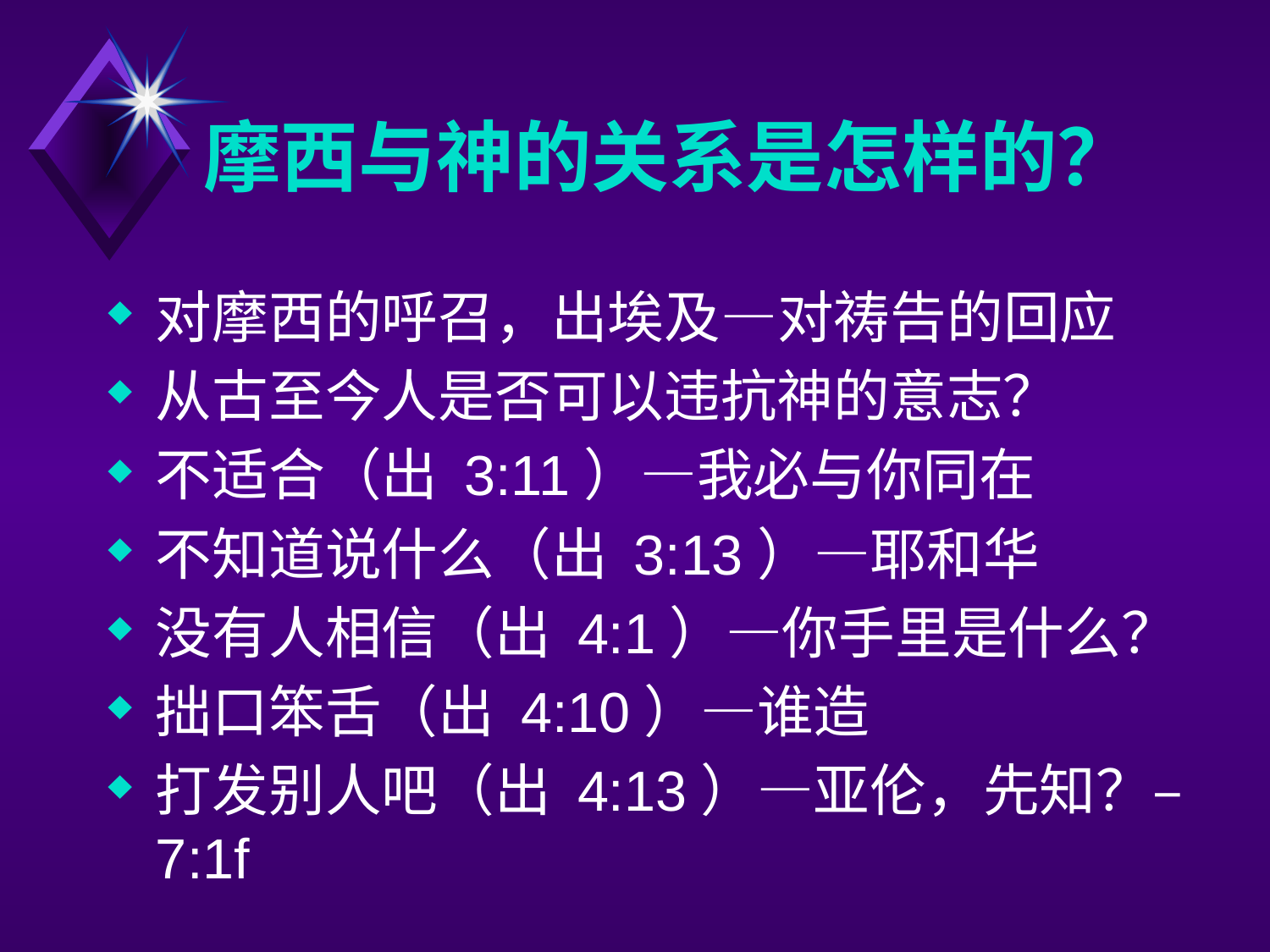

# 摩西与神的关系是怎样的？
对摩西的呼召，出埃及—对祷告的回应
从古至今人是否可以违抗神的意志？
不适合（出 3:11）—我必与你同在
不知道说什么（出 3:13）—耶和华
没有人相信（出 4:1）—你手里是什么？
拙口笨舌（出 4:10）—谁造
打发别人吧（出 4:13）—亚伦，先知？–7:1f